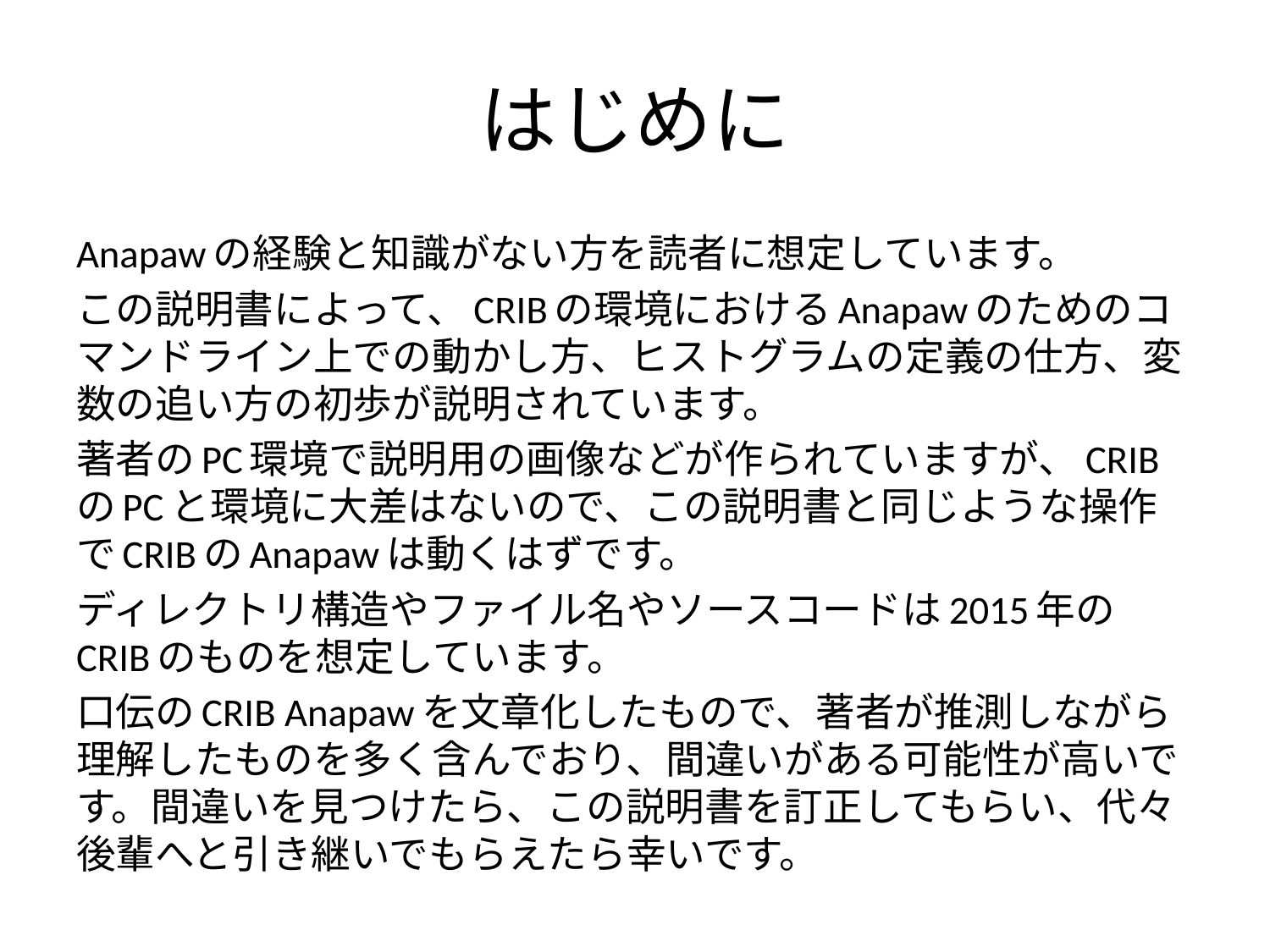

# はじめに
Anapawの経験と知識がない方を読者に想定しています。
この説明書によって、CRIBの環境におけるAnapawのためのコマンドライン上での動かし方、ヒストグラムの定義の仕方、変数の追い方の初歩が説明されています。
著者のPC環境で説明用の画像などが作られていますが、CRIBのPCと環境に大差はないので、この説明書と同じような操作でCRIBのAnapawは動くはずです。
ディレクトリ構造やファイル名やソースコードは2015年のCRIBのものを想定しています。
口伝のCRIB Anapawを文章化したもので、著者が推測しながら理解したものを多く含んでおり、間違いがある可能性が高いです。間違いを見つけたら、この説明書を訂正してもらい、代々後輩へと引き継いでもらえたら幸いです。